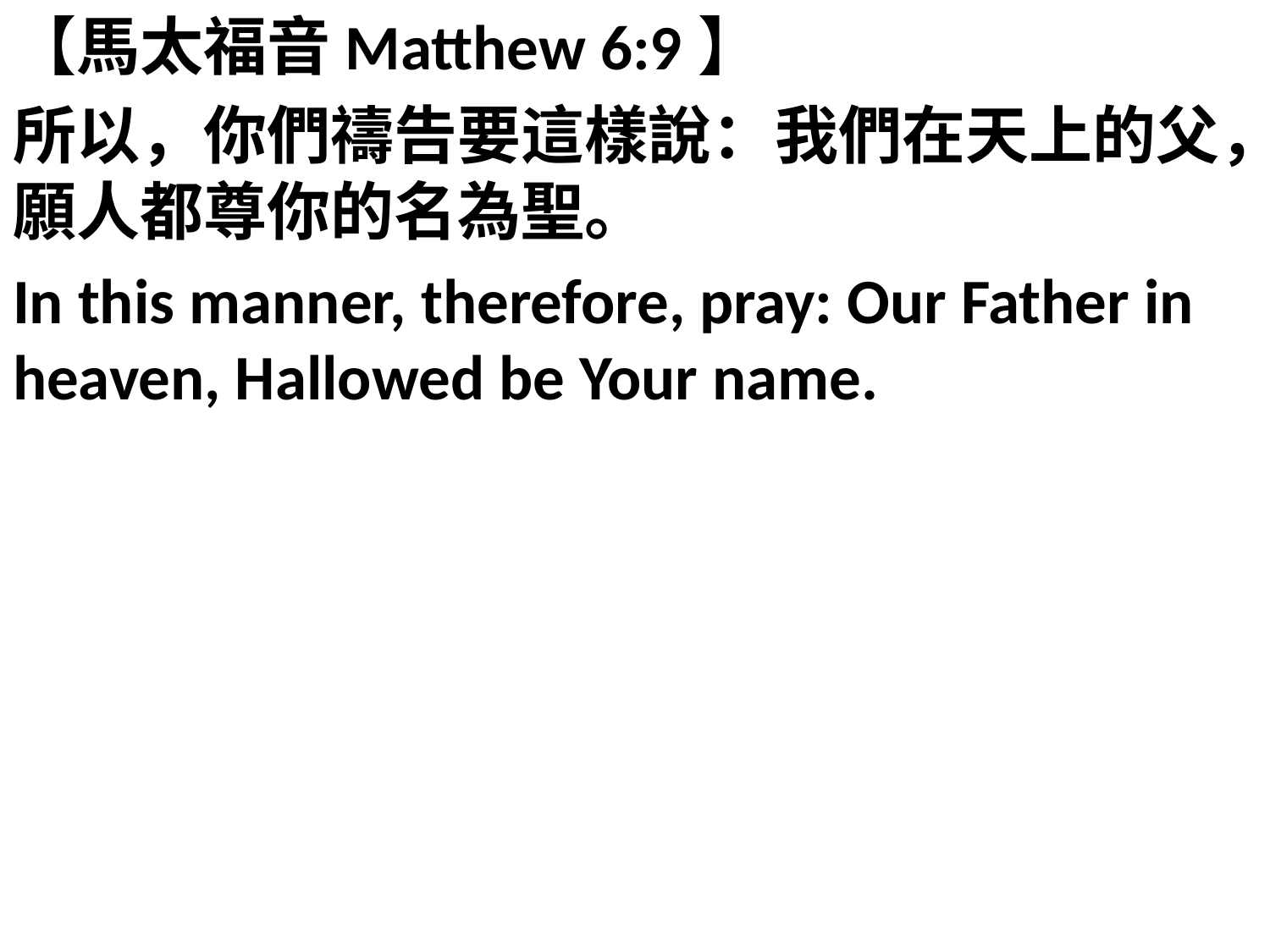

【馬太福音Matthew 6:9】
所以，你們禱告要這樣說：我們在天上的父，願人都尊你的名為聖。
In this manner, therefore, pray: Our Father in heaven, Hallowed be Your name.